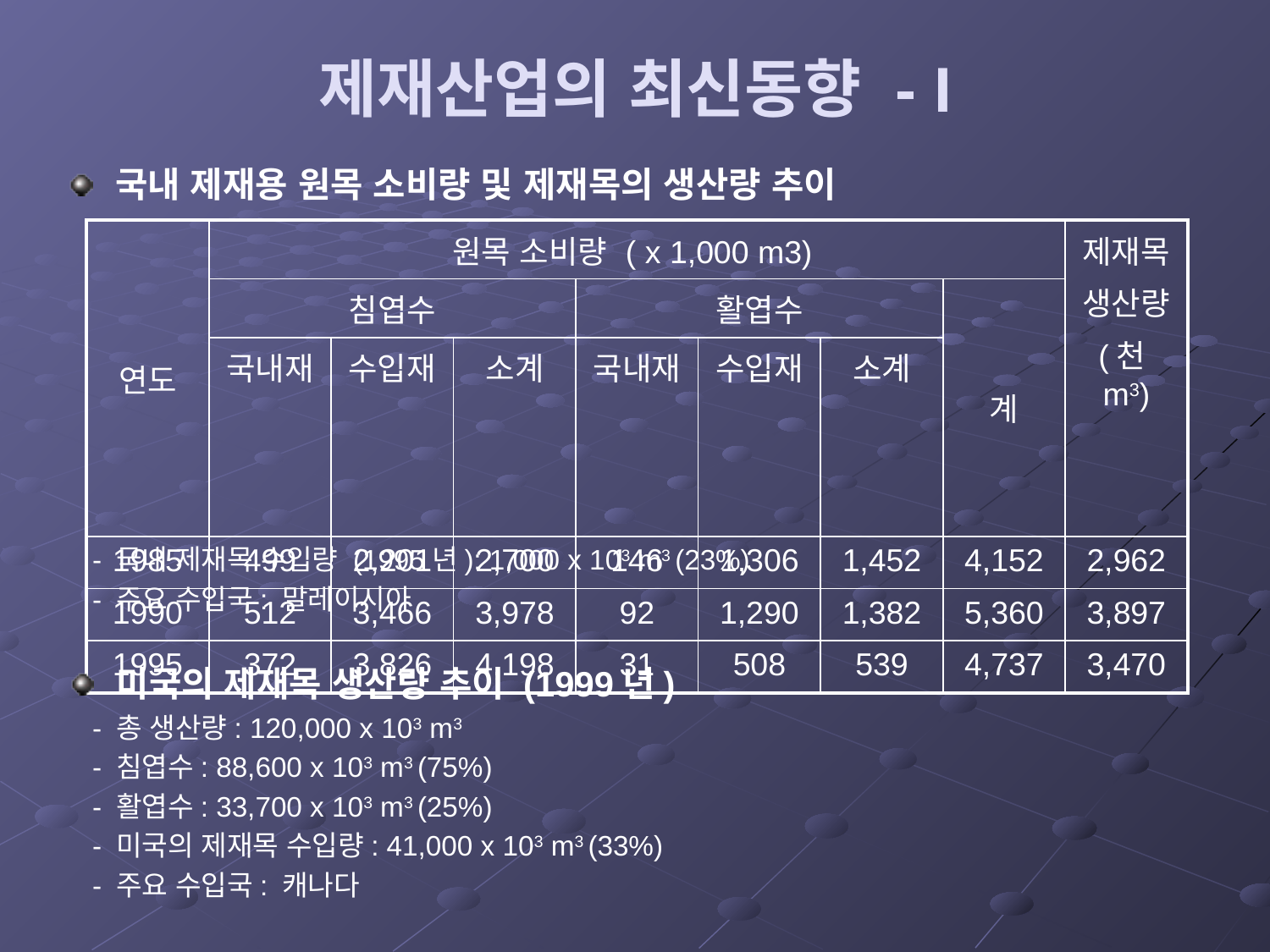

# 제재산업의 최신동향 - I
국내 제재용 원목 소비량 및 제재목의 생산량 추이
| 연도 | 원목 소비량 ( x 1,000 m3) |  |  |  |  |  |  | 제재목 생산량 (천m3) |
| --- | --- | --- | --- | --- | --- | --- | --- | --- |
|  | 침엽수 |  |  | 활엽수 |  |  | 계 |  |
|  | 국내재 | 수입재 | 소계 | 국내재 | 수입재 | 소계 |  |  |
| 1985 | 499 | 2,201 | 2,700 | 146 | 1,306 | 1,452 | 4,152 | 2,962 |
| 1990 | 512 | 3,466 | 3,978 | 92 | 1,290 | 1,382 | 5,360 | 3,897 |
| 1995 | 372 | 3,826 | 4,198 | 31 | 508 | 539 | 4,737 | 3,470 |
   - 국내 제재목 수입량 (1995년): 1,000 x 103 m3 (23%)
   - 주요 수입국: 말레이시아

미국의 제재목 생산량 추이 (1999년)
   - 총 생산량: 120,000 x 103 m3
   - 침엽수: 88,600 x 103 m3 (75%)
   - 활엽수: 33,700 x 103 m3 (25%)
   - 미국의 제재목 수입량: 41,000 x 103 m3 (33%)
   - 주요 수입국: 캐나다